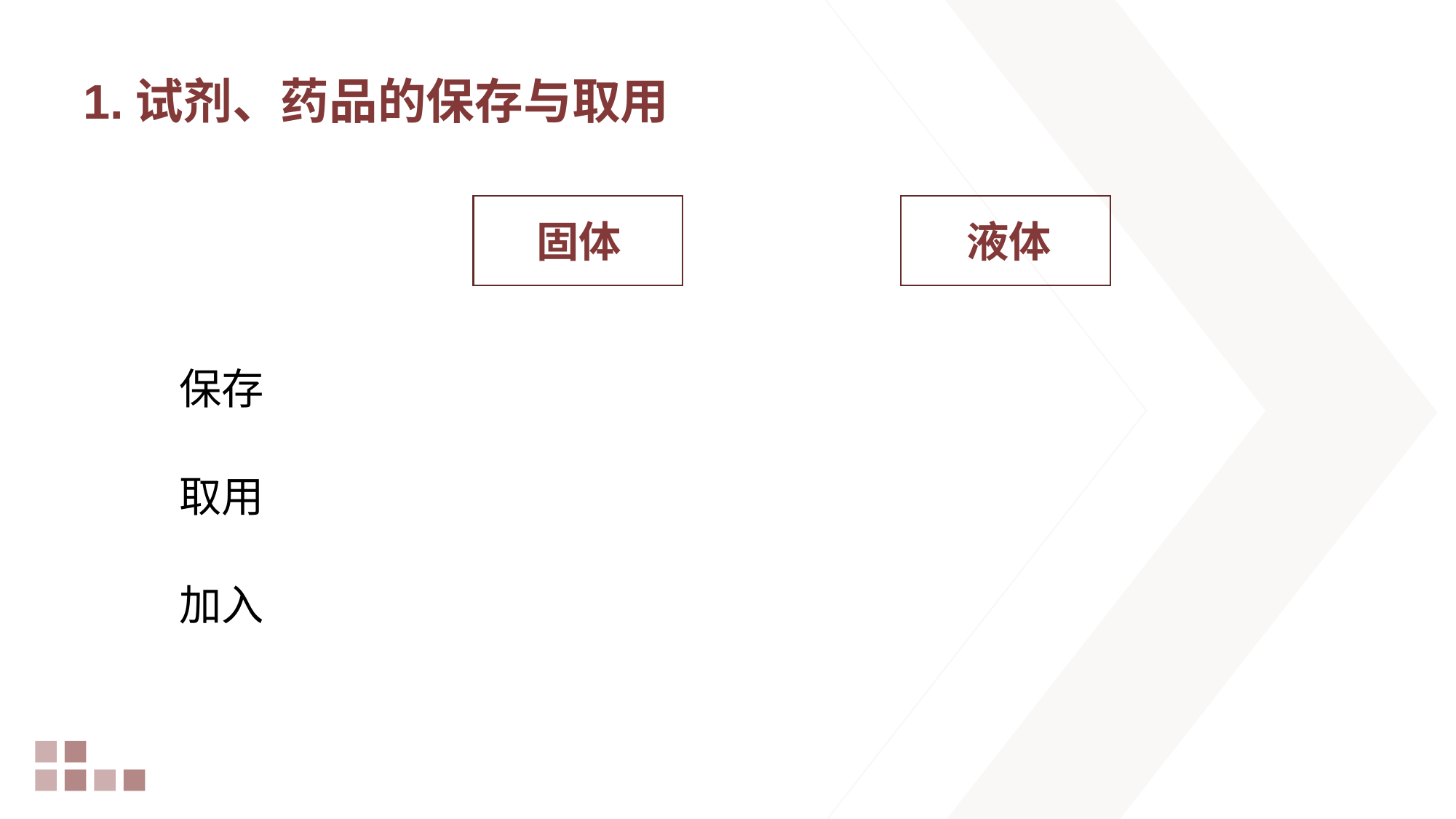

# 1.试剂、药品的保存与取用

固体
液体
保存
取用
加入